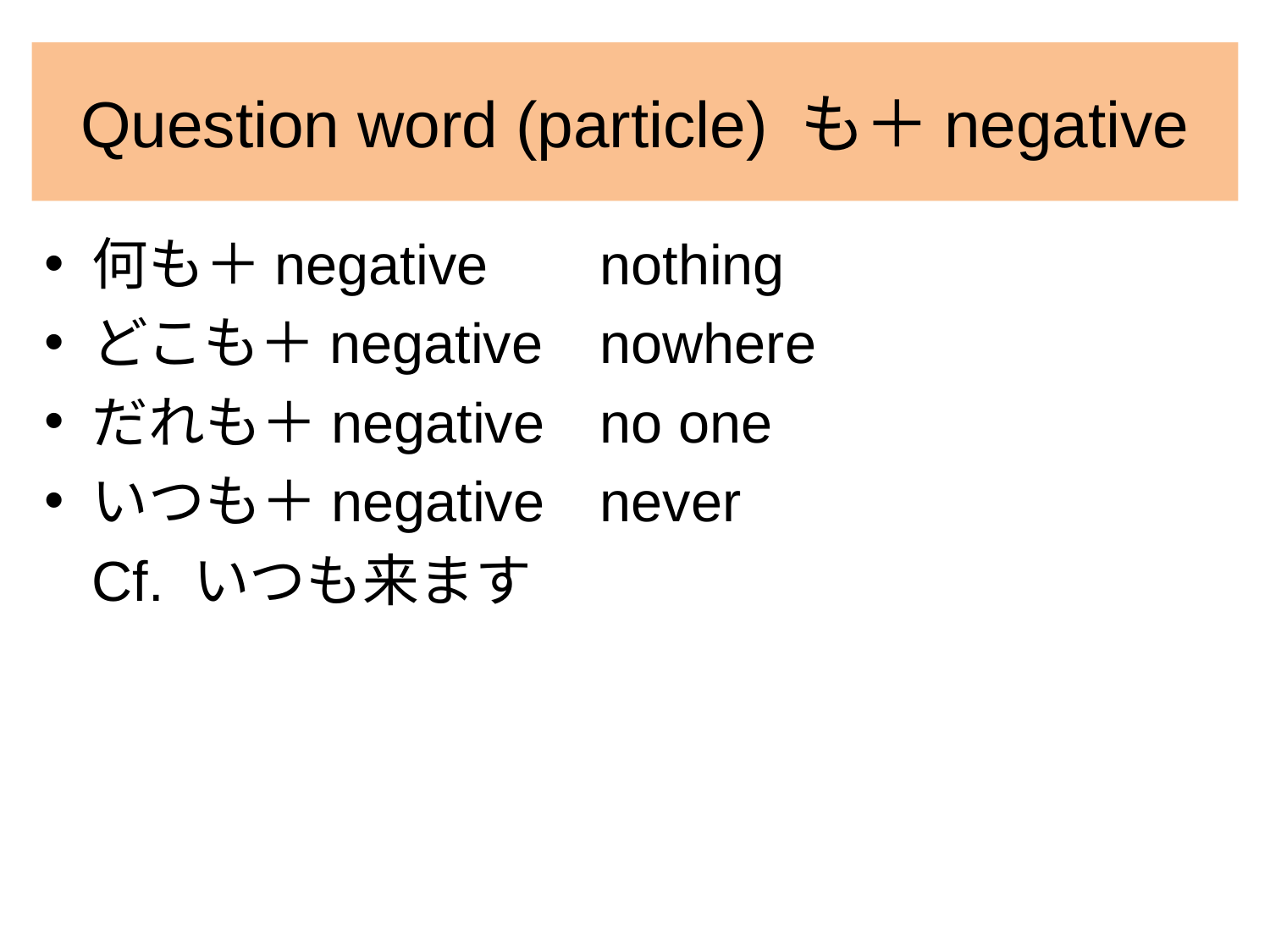

# Question word (particle) も＋negative
何も＋negative	nothing
どこも＋negative	nowhere
だれも＋negative	no one
いつも＋negative	never
    Cf. いつも来ます